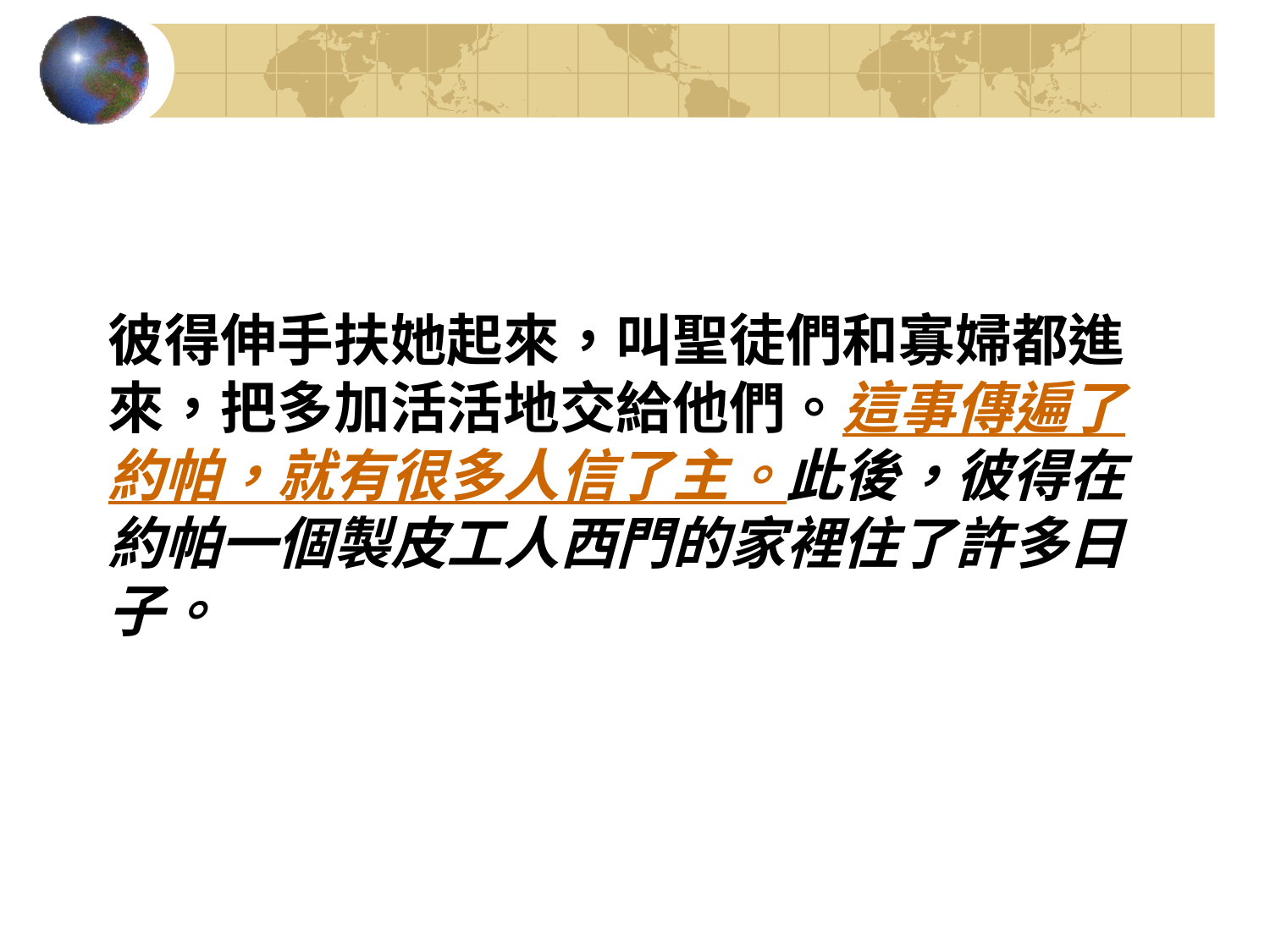

#
彼得伸手扶她起來，叫聖徒們和寡婦都進來，把多加活活地交給他們。這事傳遍了約帕，就有很多人信了主。此後，彼得在約帕一個製皮工人西門的家裡住了許多日子。